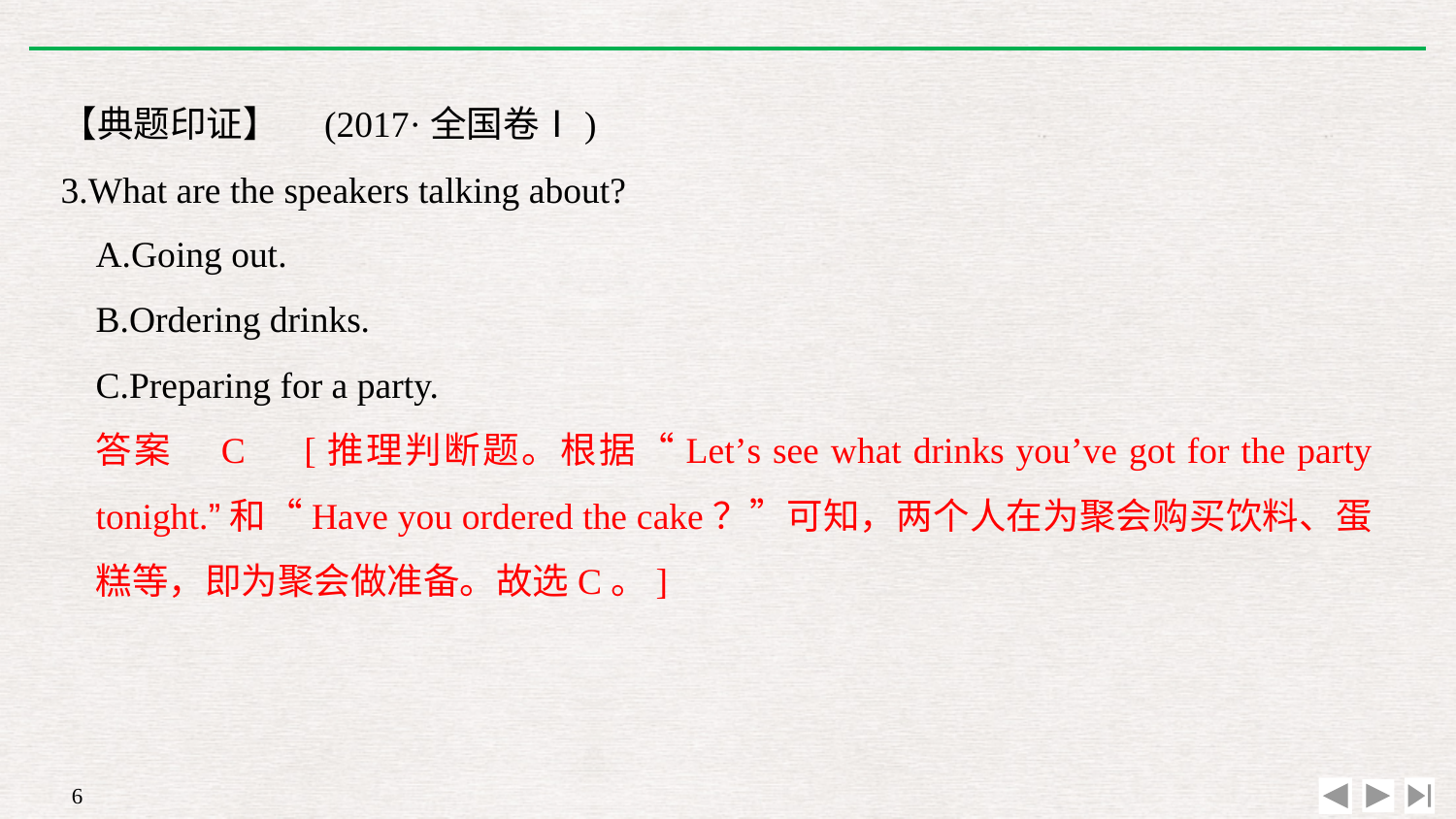

【典题印证】　(2017·全国卷Ⅰ)
3.What are the speakers talking about?
A.Going out.
B.Ordering drinks.
C.Preparing for a party.
答案　C　[推理判断题。根据“Let’s see what drinks you’ve got for the party tonight.”和“Have you ordered the cake？”可知，两个人在为聚会购买饮料、蛋糕等，即为聚会做准备。故选C。]